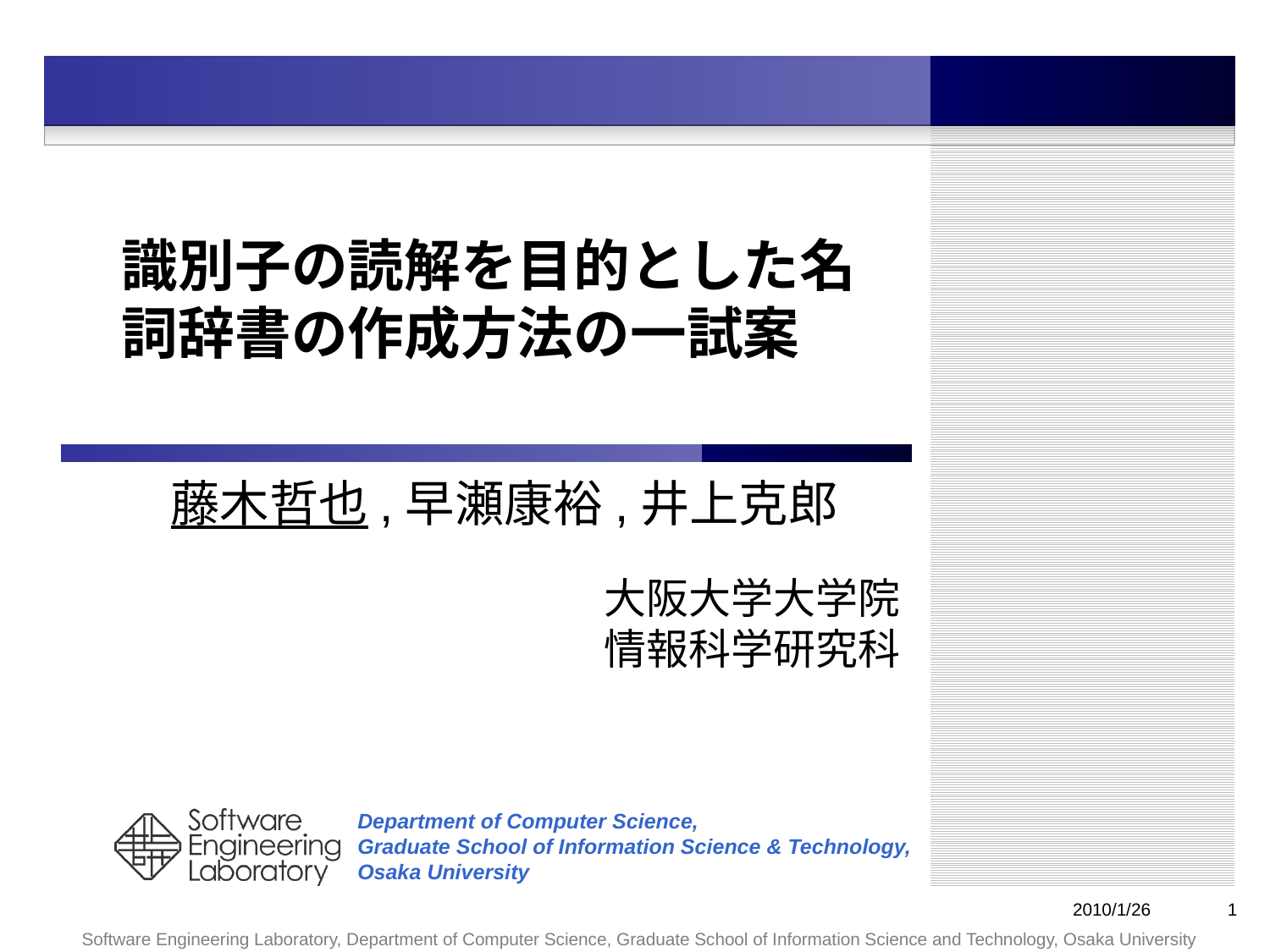

# 識別子の読解を目的とした名詞辞書の作成方法の一試案
　藤木哲也,早瀬康裕,井上克郎
大阪大学大学院
情報科学研究科
2010/1/26
1